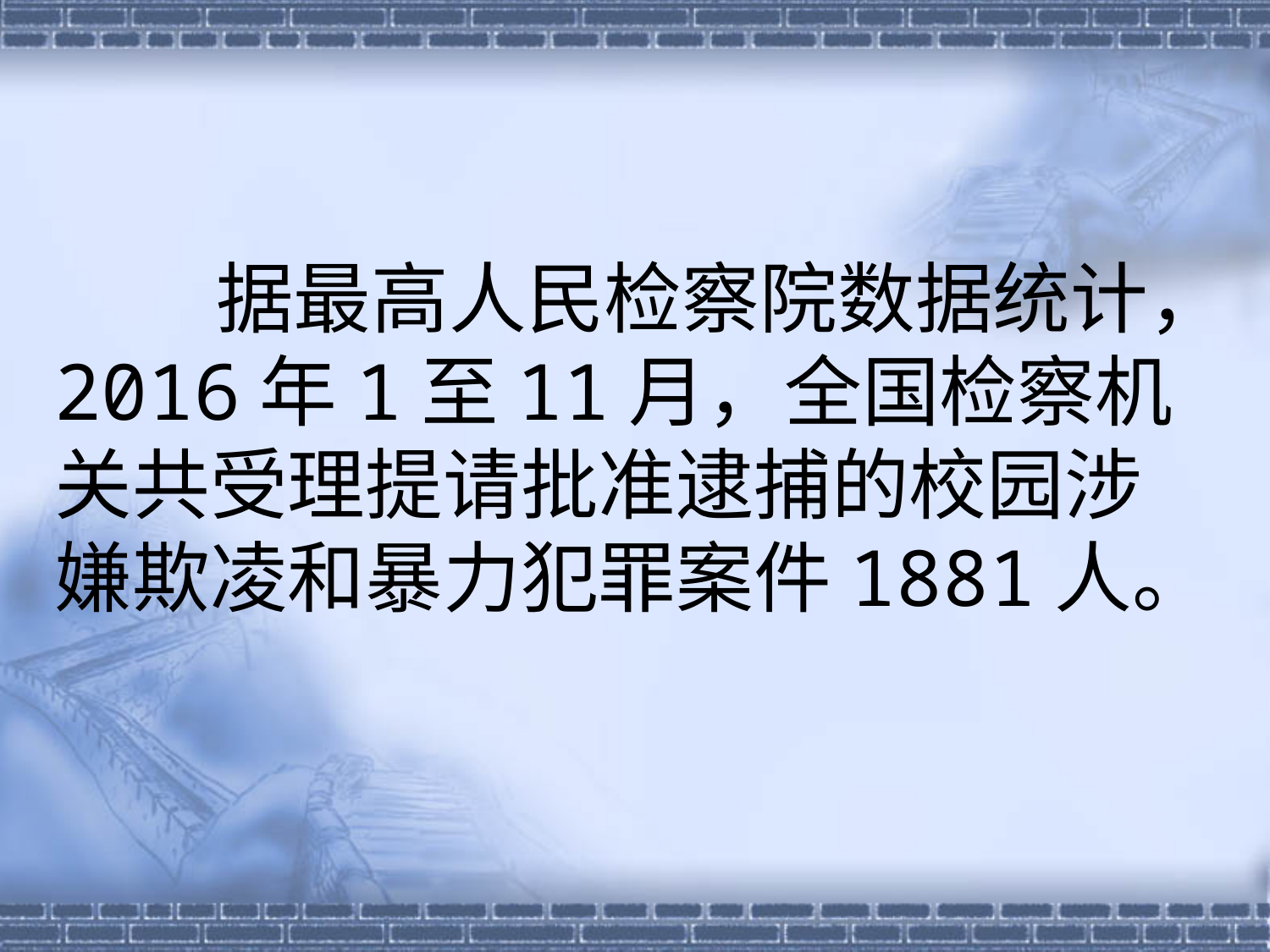

#
据最高人民检察院数据统计，2016年1至11月，全国检察机关共受理提请批准逮捕的校园涉嫌欺凌和暴力犯罪案件1881人。